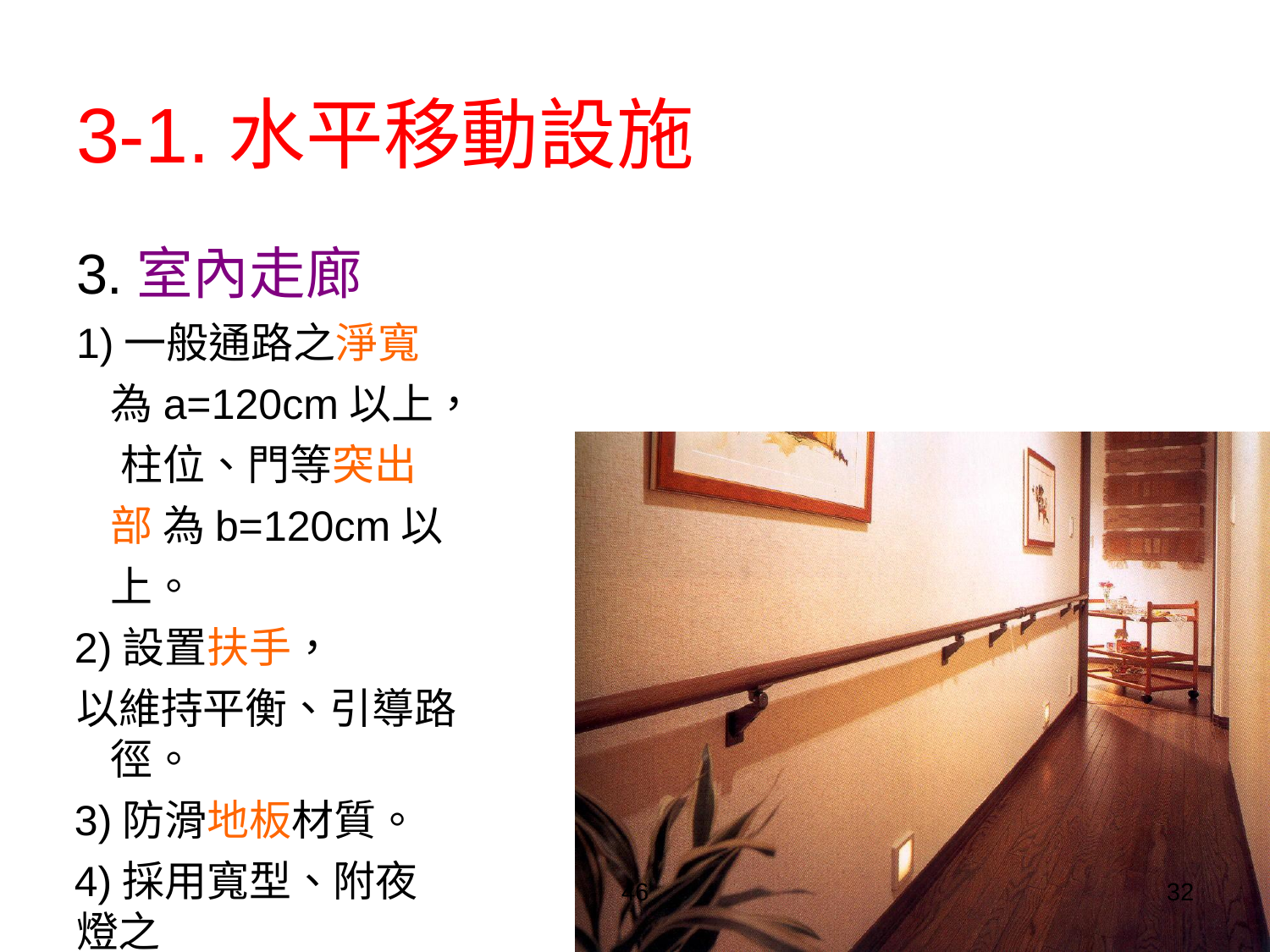

# 3-1.水平移動設施
3.室內走廊
1)一般通路之淨寬 為a=120cm以上， 柱位、門等突出部 為b=120cm以上。
2)設置扶手，
以維持平衡、引導路徑。
3)防滑地板材質。
4)採用寬型、附夜燈之
雙向電源開關。

46
32